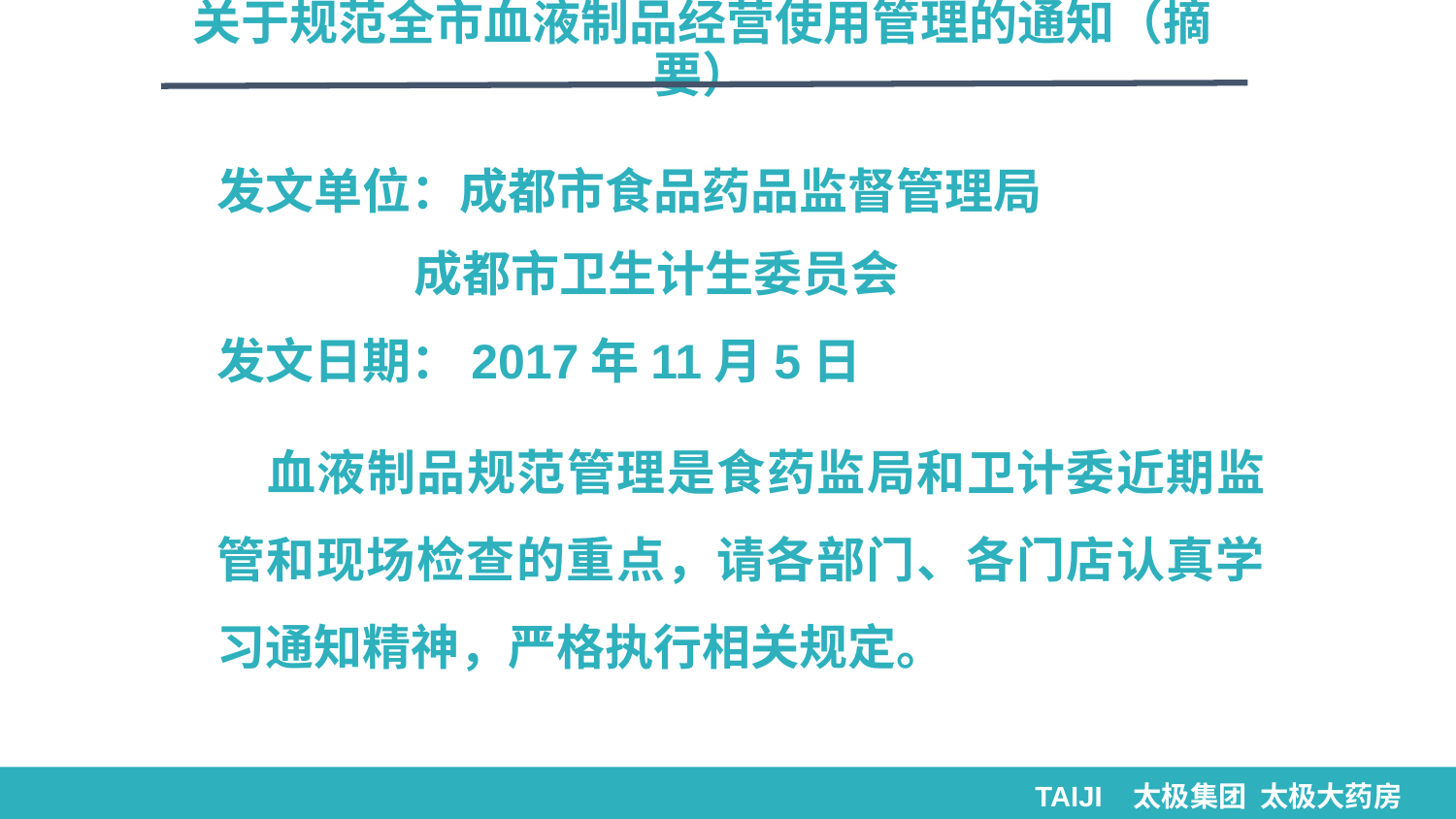

关于规范全市血液制品经营使用管理的通知（摘要）
发文单位：成都市食品药品监督管理局
                 成都市卫生计生委员会
发文日期：2017年11月5日
   血液制品规范管理是食药监局和卫计委近期监管和现场检查的重点，请各部门、各门店认真学习通知精神，严格执行相关规定。

TAIJI   太极集团  太极大药房